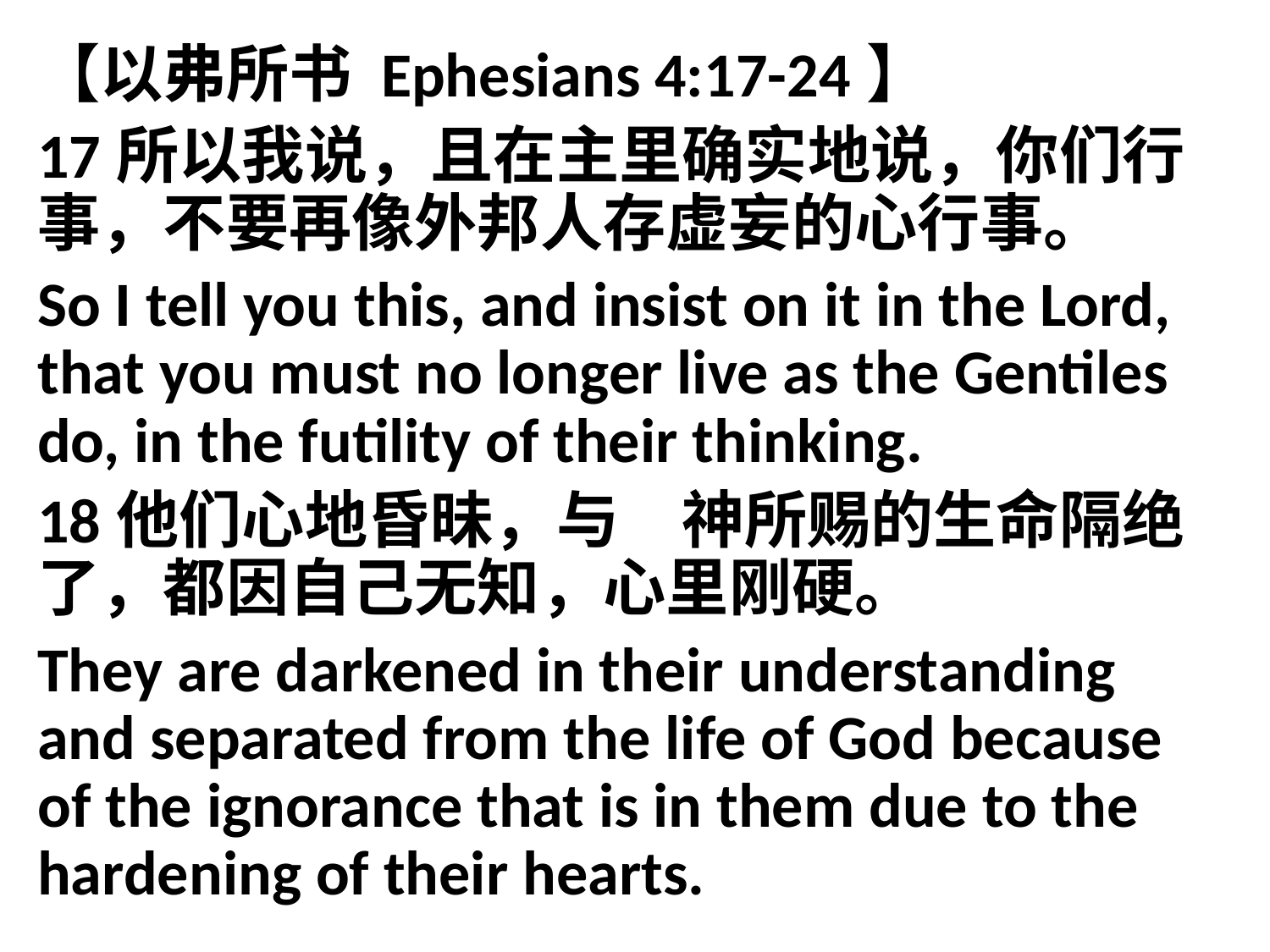

【以弗所书 Ephesians 4:17-24】
17所以我说，且在主里确实地说，你们行事，不要再像外邦人存虚妄的心行事。
So I tell you this, and insist on it in the Lord, that you must no longer live as the Gentiles do, in the futility of their thinking.
18他们心地昏昧，与　神所赐的生命隔绝了，都因自己无知，心里刚硬。
They are darkened in their understanding and separated from the life of God because of the ignorance that is in them due to the hardening of their hearts.